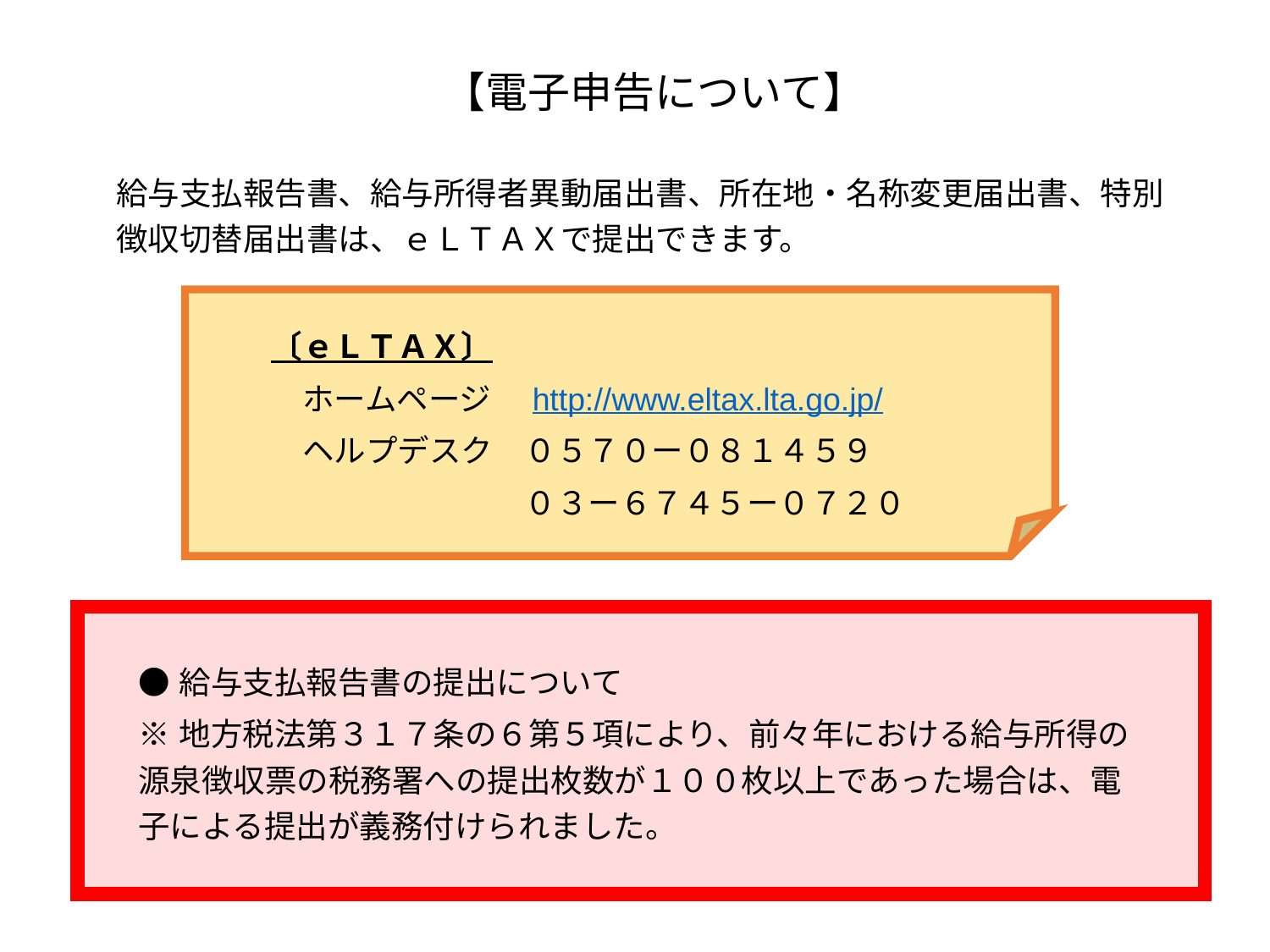

【電子申告について】

給与支払報告書、給与所得者異動届出書、所在地・名称変更届出書、特別徴収切替届出書は、ｅＬＴＡＸで提出できます。

〔ｅＬＴＡＸ〕
　ホームページ　http://www.eltax.lta.go.jp/
　ヘルプデスク　０５７０ー０８１４５９
　　　　　　　　０３ー６７４５ー０７２０

●給与支払報告書の提出について
※地方税法第３１７条の６第５項により、前々年における給与所得の源泉徴収票の税務署への提出枚数が１００枚以上であった場合は、電子による提出が義務付けられました。